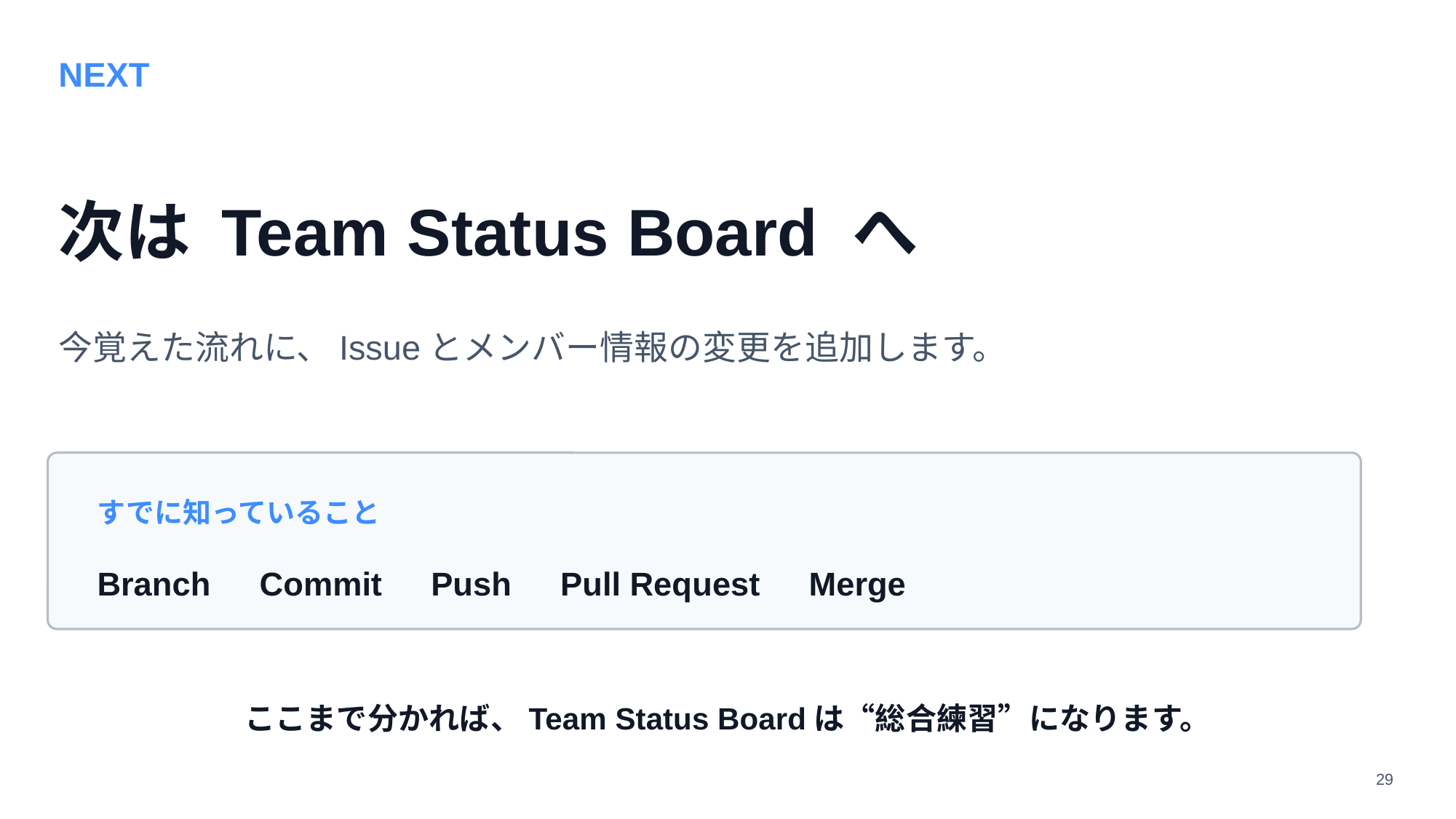

NEXT
次は Team Status Board へ
今覚えた流れに、Issueとメンバー情報の変更を追加します。

すでに知っていること
Branch　Commit　Push　Pull Request　Merge
ここまで分かれば、Team Status Boardは“総合練習”になります。
29